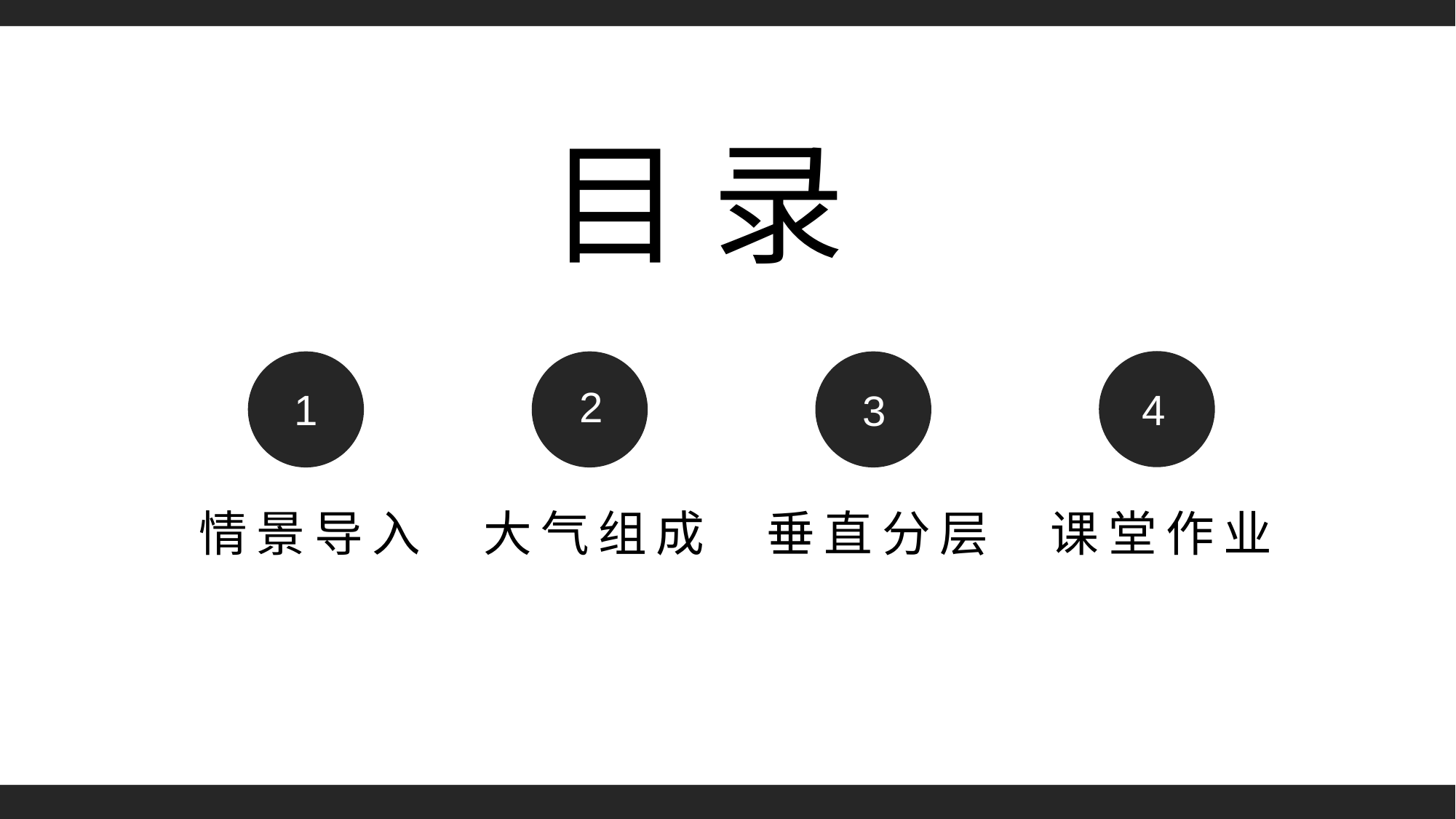

目 录

2
1
4
3
情景导入
大气组成
课堂作业
垂直分层